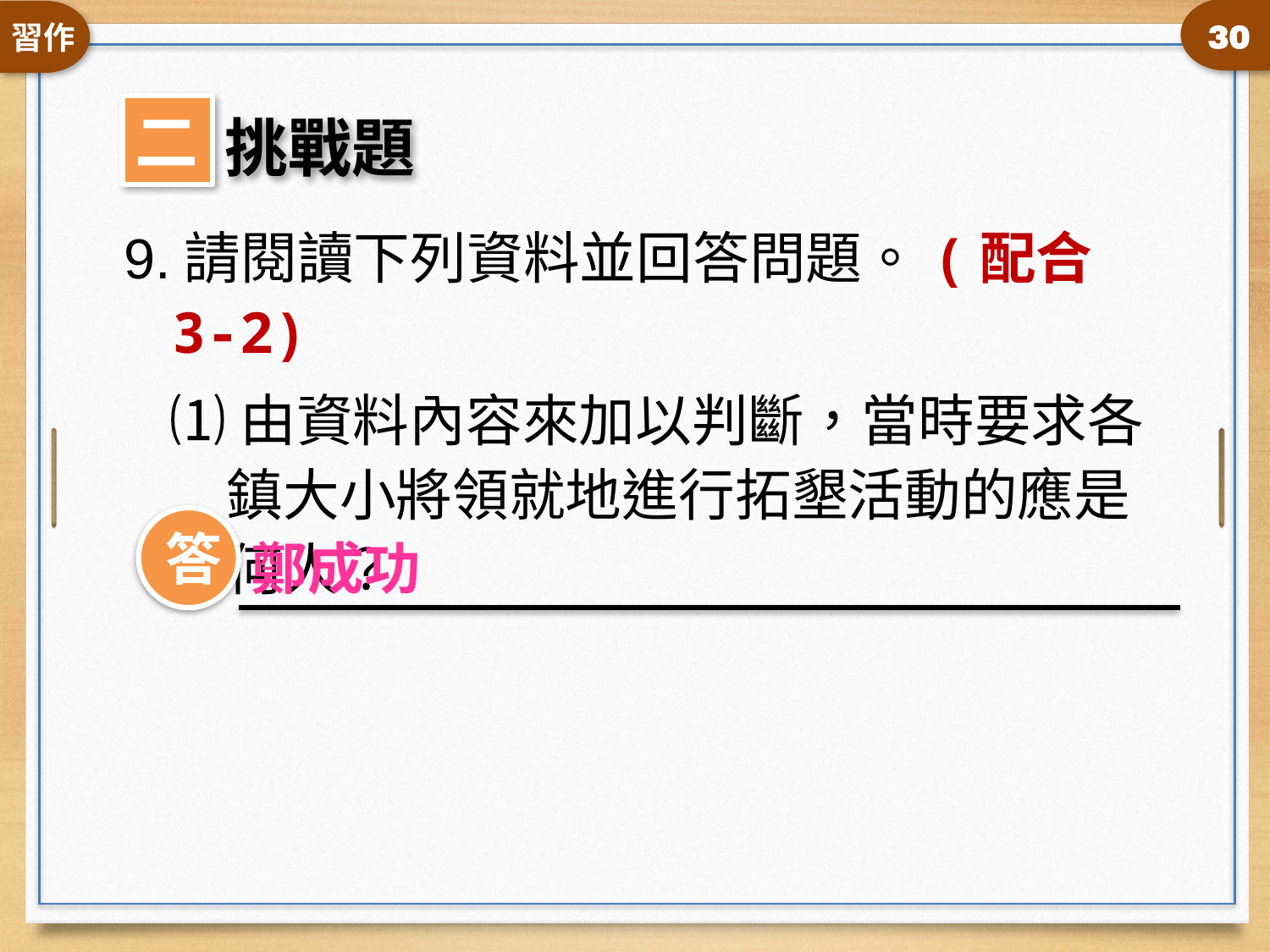

30
9.請閱讀下列資料並回答問題。(配合3-2)
⑴由資料內容來加以判斷，當時要求各鎮大小將領就地進行拓墾活動的應是何人？
答
鄭成功